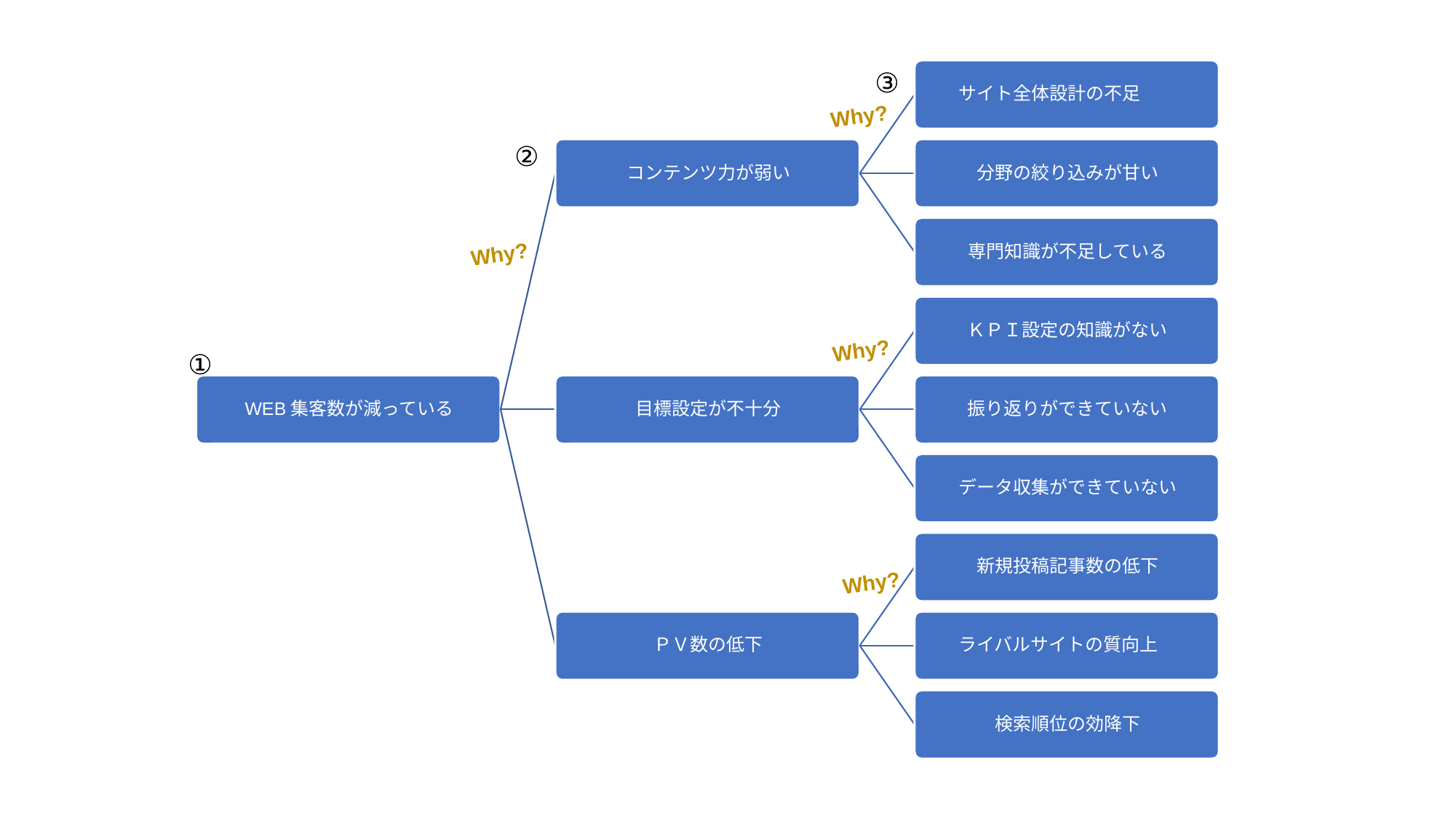

WEB集客数が減っている

コンテンツ力が弱い

サイト全体設計の不足

分野の絞り込みが甘い

専門知識が不足している

目標設定が不十分

ＫＰＩ設定の知識がない

振り返りができていない

データ収集ができていない

ＰＶ数の低下

新規投稿記事数の低下

ライバルサイトの質向上

検索順位の効降下
③
Why?
②
Why?
Why?
①
Why?